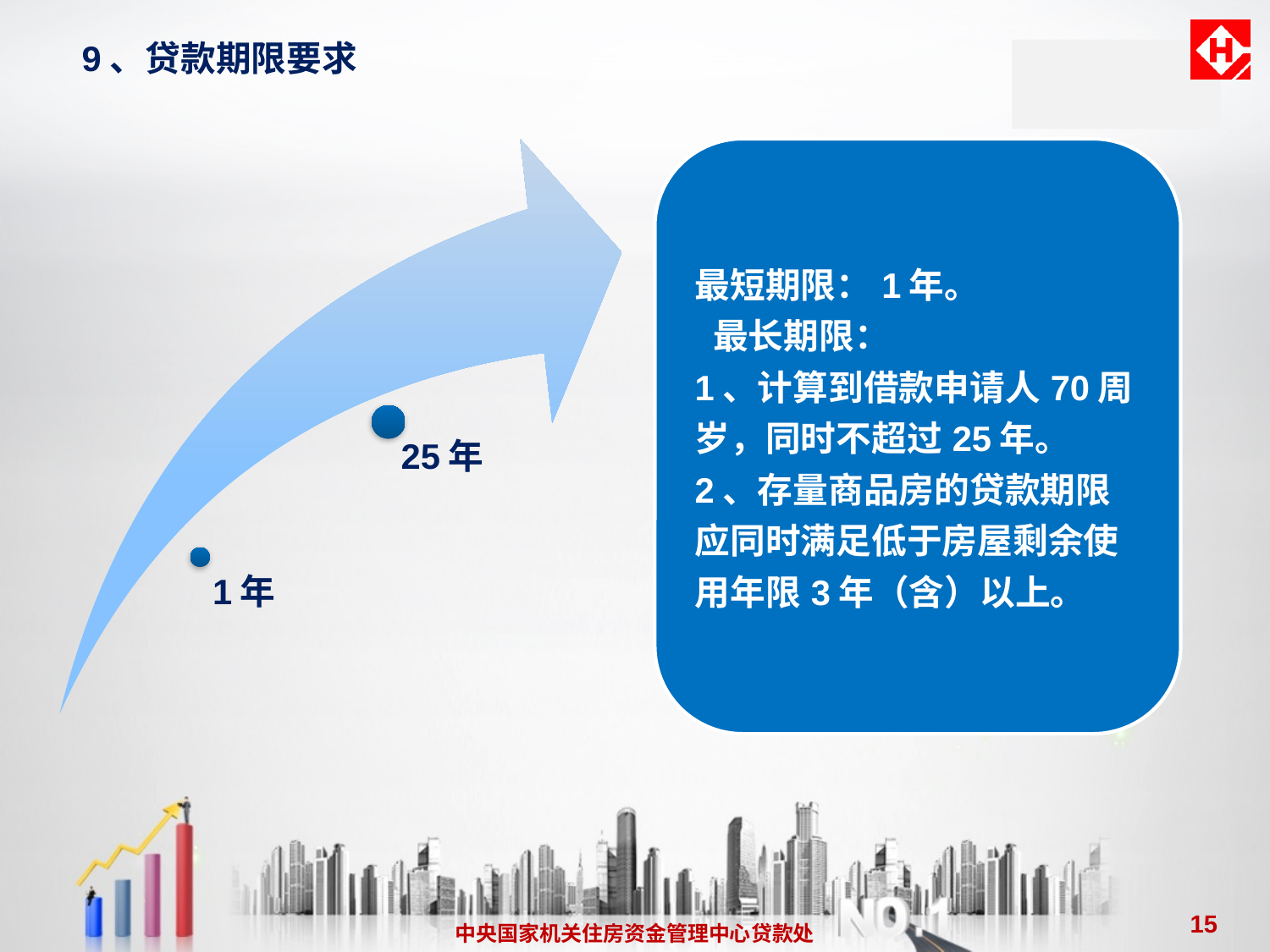

9、贷款期限要求
1年
25年
最短期限：1年。
 最长期限：
1、计算到借款申请人70周岁，同时不超过25年。
2、存量商品房的贷款期限应同时满足低于房屋剩余使用年限3年（含）以上。
15
中央国家机关住房资金管理中心贷款处